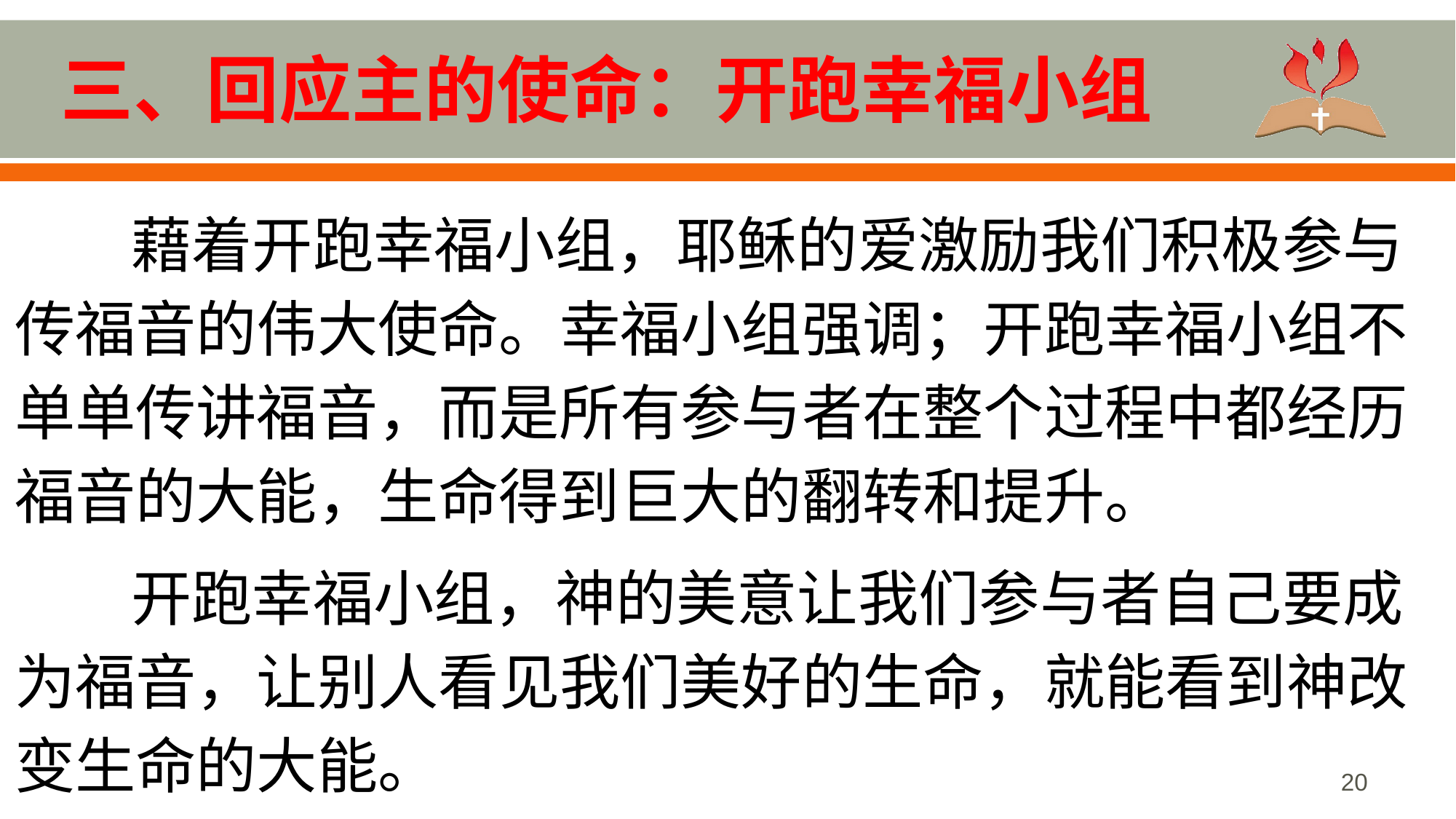

# 三、回应主的使命：开跑幸福小组
藉着开跑幸福小组，耶稣的爱激励我们积极参与传福音的伟大使命。幸福小组强调；开跑幸福小组不单单传讲福音，而是所有参与者在整个过程中都经历福音的大能，生命得到巨大的翻转和提升。
开跑幸福小组，神的美意让我们参与者自己要成为福音，让别人看见我们美好的生命，就能看到神改变生命的大能。

20